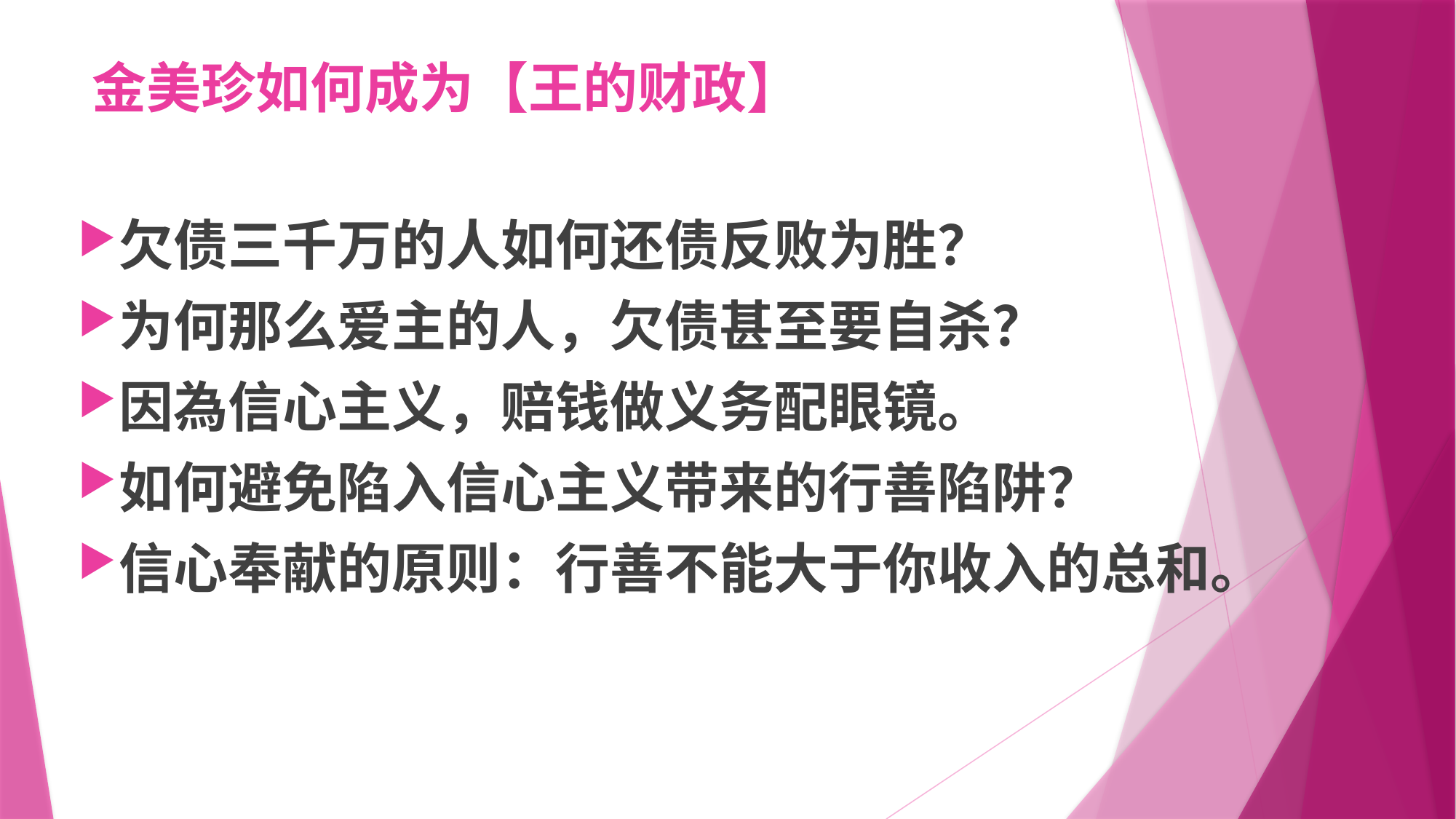

# 金美珍如何成为【王的财政】
欠债三千万的人如何还债反败为胜？
为何那么爱主的人，欠债甚至要自杀？
因為信心主义，赔钱做义务配眼镜。
如何避免陷入信心主义带来的行善陷阱？
信心奉献的原则：行善不能大于你收入的总和。